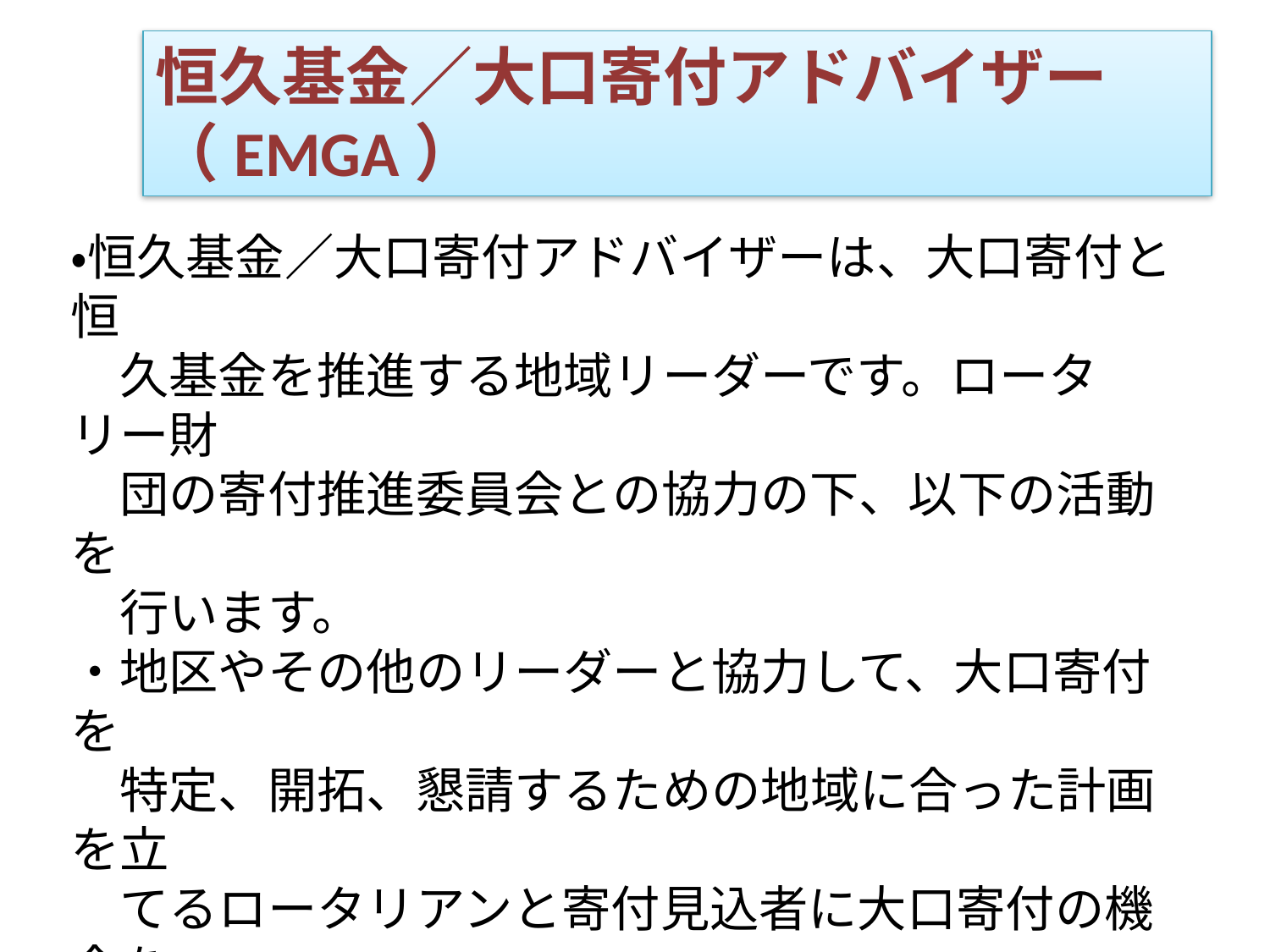

恒久基金／大口寄付アドバイザー（EMGA）
・恒久基金／大口寄付アドバイザーは、大口寄付と恒
　久基金を推進する地域リーダーです。ロータリー財
　団の寄付推進委員会との協力の下、以下の活動を
　行います。
・地区やその他のリーダーと協力して、大口寄付を
　特定、開拓、懇請するための地域に合った計画を立
　てるロータリアンと寄付見込者に大口寄付の機会を
　紹介する
・現在の財団支援者に感謝の意を表し、新しい寄付者
　との関係を開拓するためのイベント実施を助ける